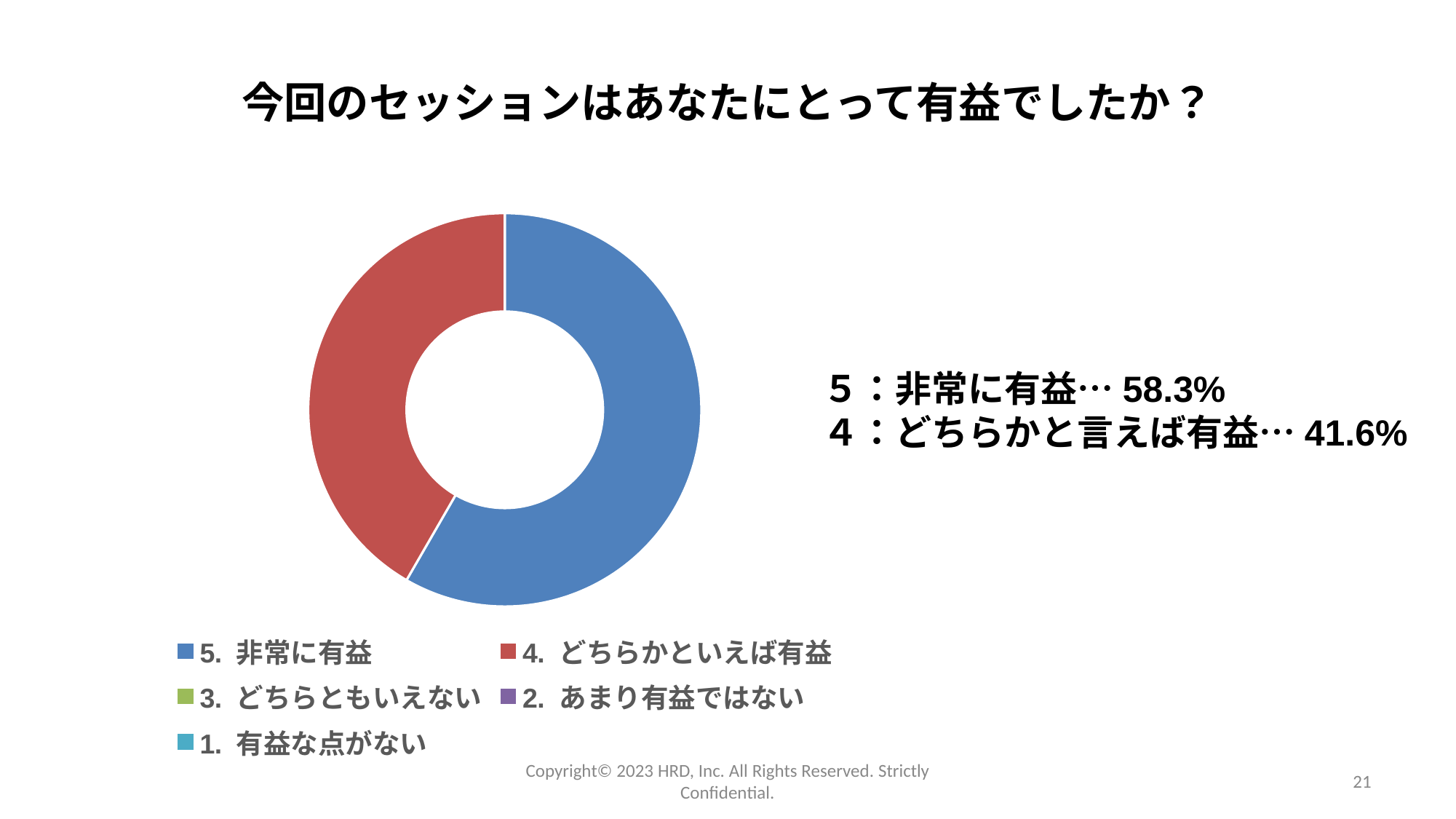

# 今回のセッションはあなたにとって有益でしたか？

### Chart

| Category |  |
|---|---|
| 5. 非常に有益 | 7.0 |
| 4. どちらかといえば有益 | 5.0 |
| 3. どちらともいえない | 0.0 |
| 2. あまり有益ではない | 0.0 |
| 1. 有益な点がない | 0.0 |
５：非常に有益…58.3%
４：どちらかと言えば有益…41.6%
Copyright©️ 2023 HRD, Inc. All Rights Reserved. Strictly Confidential.
21